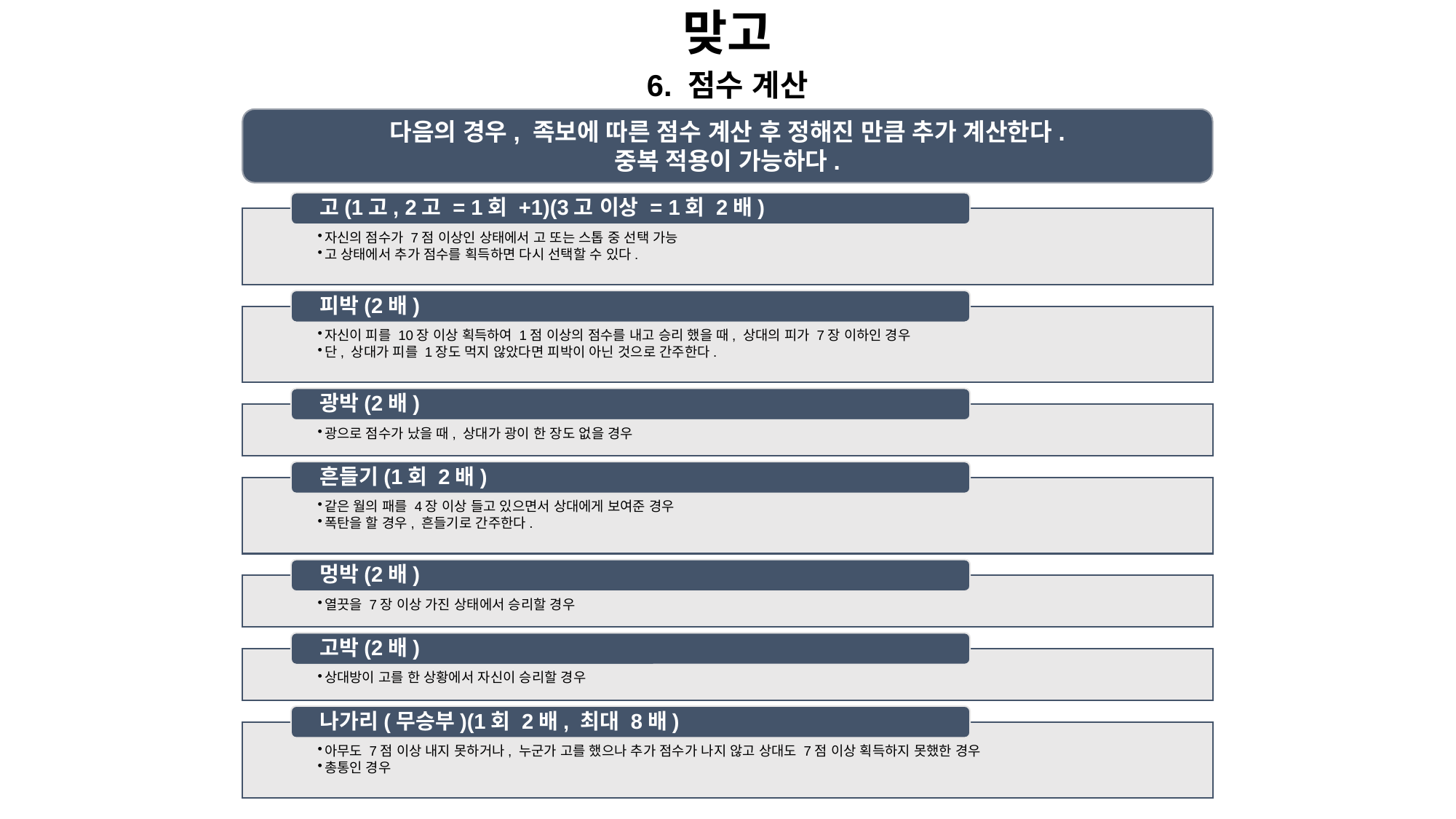

맞고
6. 점수 계산
다음의 경우, 족보에 따른 점수 계산 후 정해진 만큼 추가 계산한다.
중복 적용이 가능하다.
자신의 점수가 7점 이상인 상태에서 고 또는 스톱 중 선택 가능
고 상태에서 추가 점수를 획득하면 다시 선택할 수 있다.
고(1고, 2고 = 1회 +1)(3고 이상 = 1회 2배)
자신이 피를 10장 이상 획득하여 1점 이상의 점수를 내고 승리 했을 때, 상대의 피가 7장 이하인 경우
단, 상대가 피를 1장도 먹지 않았다면 피박이 아닌 것으로 간주한다.
피박(2배)
광으로 점수가 났을 때, 상대가 광이 한 장도 없을 경우
광박(2배)
같은 월의 패를 4장 이상 들고 있으면서 상대에게 보여준 경우
폭탄을 할 경우, 흔들기로 간주한다.
흔들기(1회 2배)
열끗을 7장 이상 가진 상태에서 승리할 경우
멍박(2배)
상대방이 고를 한 상황에서 자신이 승리할 경우
고박(2배)
아무도 7점 이상 내지 못하거나, 누군가 고를 했으나 추가 점수가 나지 않고 상대도 7점 이상 획득하지 못했한 경우
총통인 경우
나가리(무승부)(1회 2배, 최대 8배)